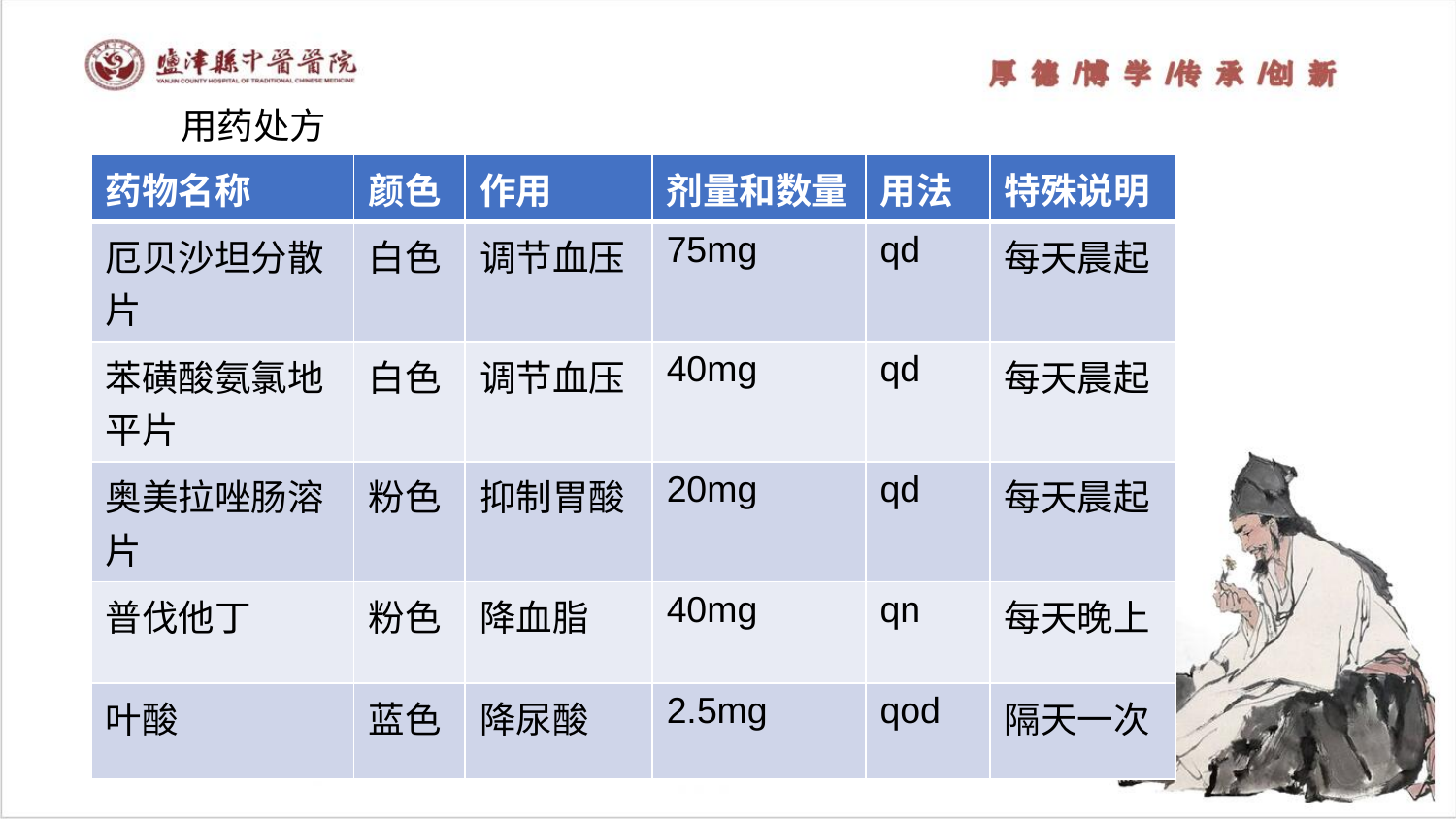

用药处方
| 药物名称 | 颜色 | 作用 | 剂量和数量 | 用法 | 特殊说明 |
| --- | --- | --- | --- | --- | --- |
| 厄贝沙坦分散片 | 白色 | 调节血压 | 75mg | qd | 每天晨起 |
| 苯磺酸氨氯地平片 | 白色 | 调节血压 | 40mg | qd | 每天晨起 |
| 奥美拉唑肠溶片 | 粉色 | 抑制胃酸 | 20mg | qd | 每天晨起 |
| 普伐他丁 | 粉色 | 降血脂 | 40mg | qn | 每天晚上 |
| 叶酸 | 蓝色 | 降尿酸 | 2.5mg | qod | 隔天一次 |